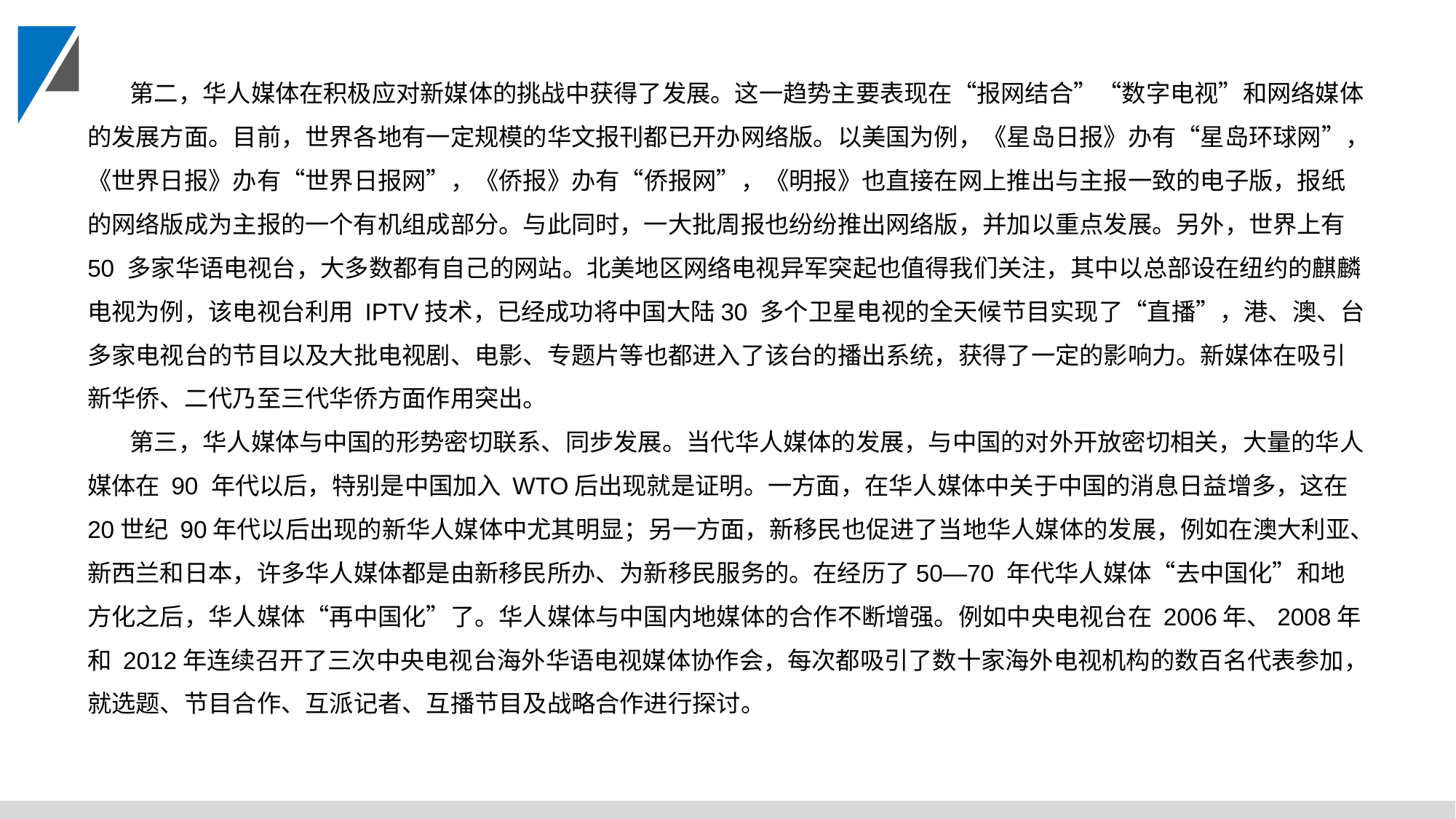

第二，华人媒体在积极应对新媒体的挑战中获得了发展。这一趋势主要表现在“报网结合”“数字电视”和网络媒体的发展方面。目前，世界各地有一定规模的华文报刊都已开办网络版。以美国为例，《星岛日报》办有“星岛环球网”，《世界日报》办有“世界日报网”，《侨报》办有“侨报网”，《明报》也直接在网上推出与主报一致的电子版，报纸的网络版成为主报的一个有机组成部分。与此同时，一大批周报也纷纷推出网络版，并加以重点发展。另外，世界上有50 多家华语电视台，大多数都有自己的网站。北美地区网络电视异军突起也值得我们关注，其中以总部设在纽约的麒麟电视为例，该电视台利用 IPTV技术，已经成功将中国大陆30 多个卫星电视的全天候节目实现了“直播”，港、澳、台多家电视台的节目以及大批电视剧、电影、专题片等也都进入了该台的播出系统，获得了一定的影响力。新媒体在吸引新华侨、二代乃至三代华侨方面作用突出。
第三，华人媒体与中国的形势密切联系、同步发展。当代华人媒体的发展，与中国的对外开放密切相关，大量的华人媒体在 90 年代以后，特别是中国加入 WTO后出现就是证明。一方面，在华人媒体中关于中国的消息日益增多，这在 20世纪 90年代以后出现的新华人媒体中尤其明显；另一方面，新移民也促进了当地华人媒体的发展，例如在澳大利亚、新西兰和日本，许多华人媒体都是由新移民所办、为新移民服务的。在经历了50—70 年代华人媒体“去中国化”和地方化之后，华人媒体“再中国化”了。华人媒体与中国内地媒体的合作不断增强。例如中央电视台在 2006年、2008年和 2012年连续召开了三次中央电视台海外华语电视媒体协作会，每次都吸引了数十家海外电视机构的数百名代表参加，就选题、节目合作、互派记者、互播节目及战略合作进行探讨。